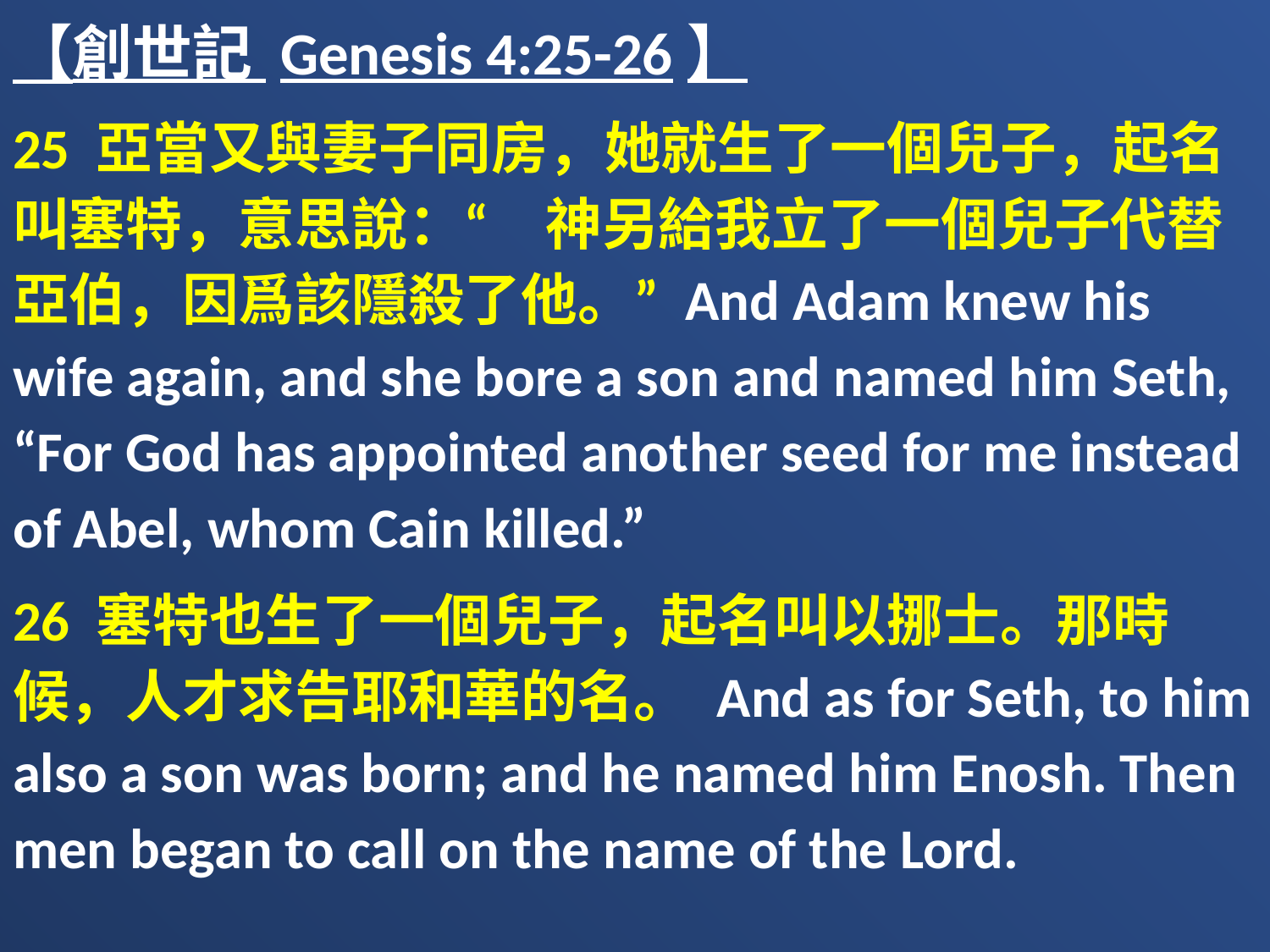

【創世記 Genesis 4:25-26】
25 亞當又與妻子同房，她就生了一個兒子，起名叫塞特，意思說：“　神另給我立了一個兒子代替亞伯，因爲該隱殺了他。” And Adam knew his wife again, and she bore a son and named him Seth, “For God has appointed another seed for me instead of Abel, whom Cain killed.”
26 塞特也生了一個兒子，起名叫以挪士。那時候，人才求告耶和華的名。 And as for Seth, to him also a son was born; and he named him Enosh. Then men began to call on the name of the Lord.